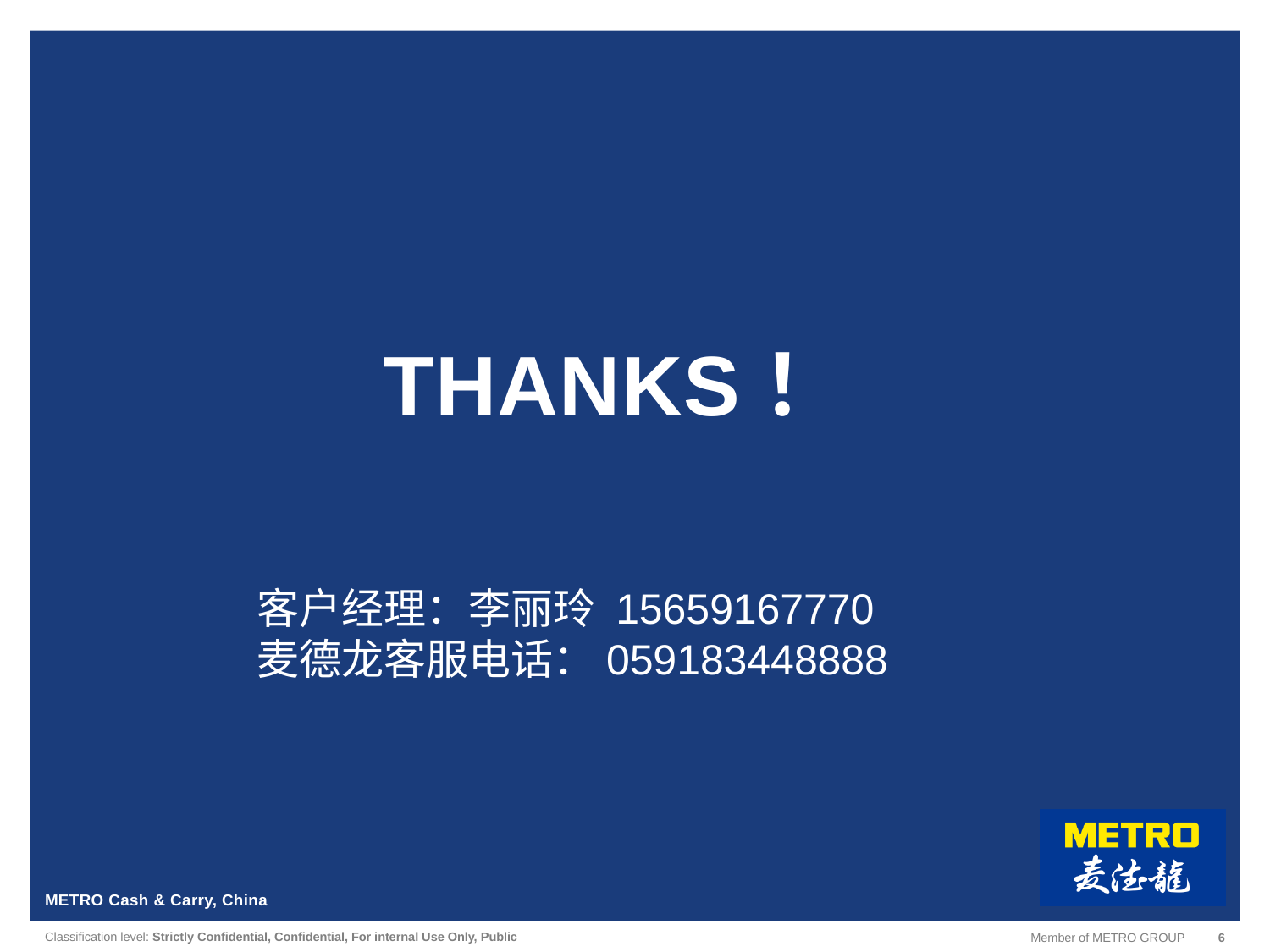

# Thanks！
客户经理：李丽玲 15659167770    麦德龙客服电话：059183448888
METRO Cash & Carry, China
Member of METRO GROUP
6